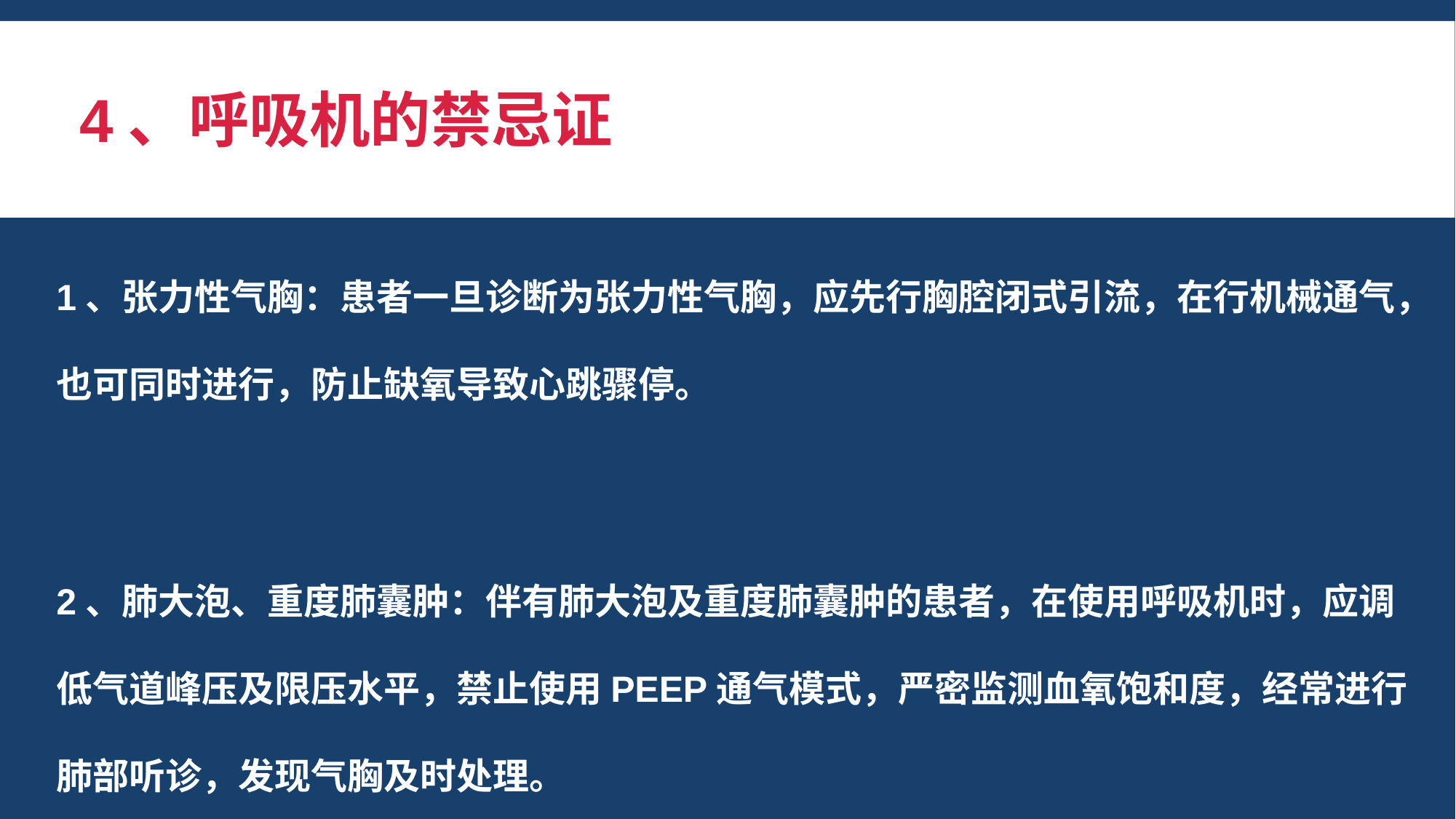

# 4、呼吸机的禁忌证
1、张力性气胸：患者一旦诊断为张力性气胸，应先行胸腔闭式引流，在行机械通气，也可同时进行，防止缺氧导致心跳骤停。

2、肺大泡、重度肺囊肿：伴有肺大泡及重度肺囊肿的患者，在使用呼吸机时，应调低气道峰压及限压水平，禁止使用PEEP通气模式，严密监测血氧饱和度，经常进行肺部听诊，发现气胸及时处理。